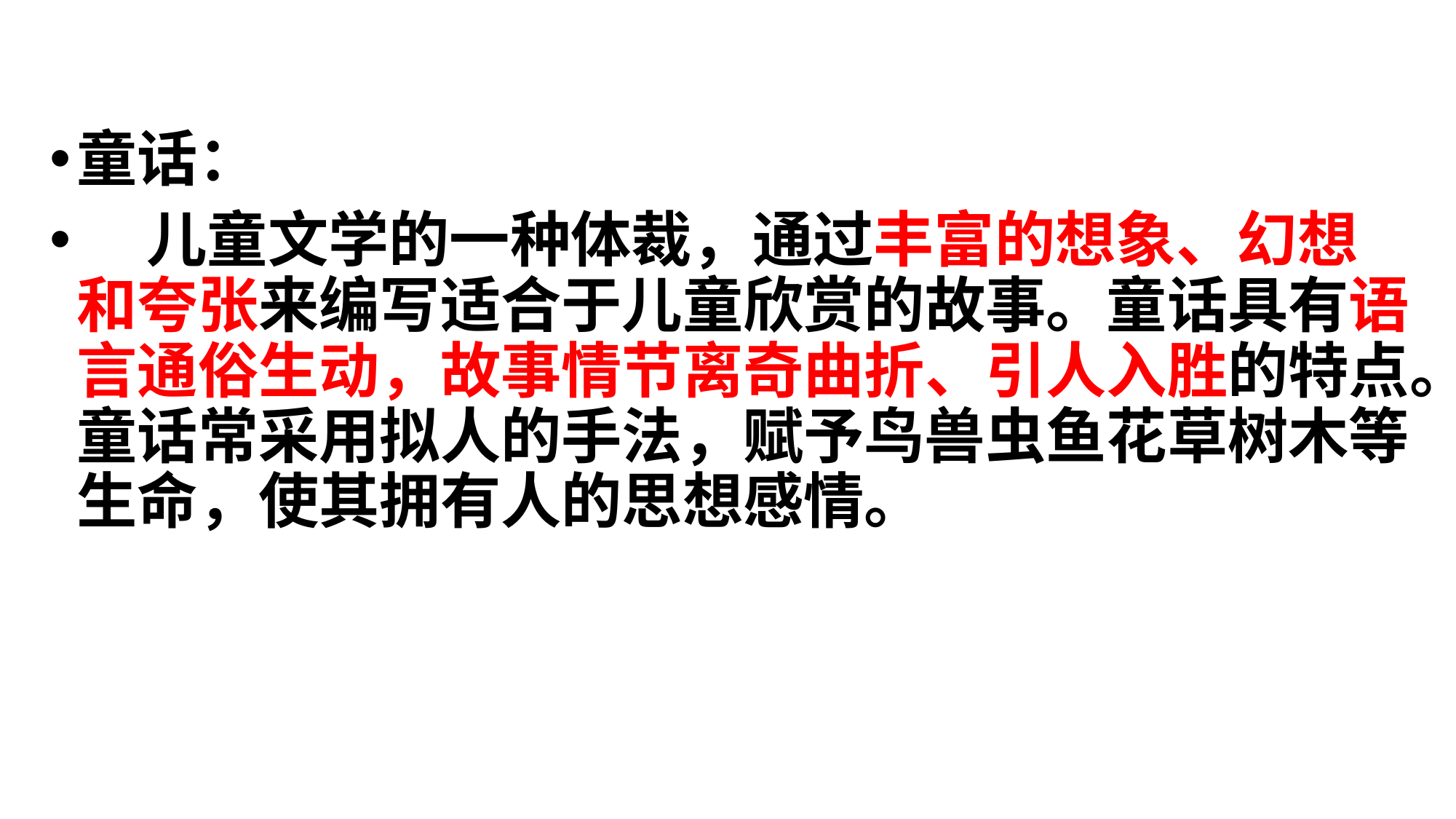

童话：
    儿童文学的一种体裁，通过丰富的想象、幻想和夸张来编写适合于儿童欣赏的故事。童话具有语言通俗生动，故事情节离奇曲折、引人入胜的特点。童话常采用拟人的手法，赋予鸟兽虫鱼花草树木等生命，使其拥有人的思想感情。